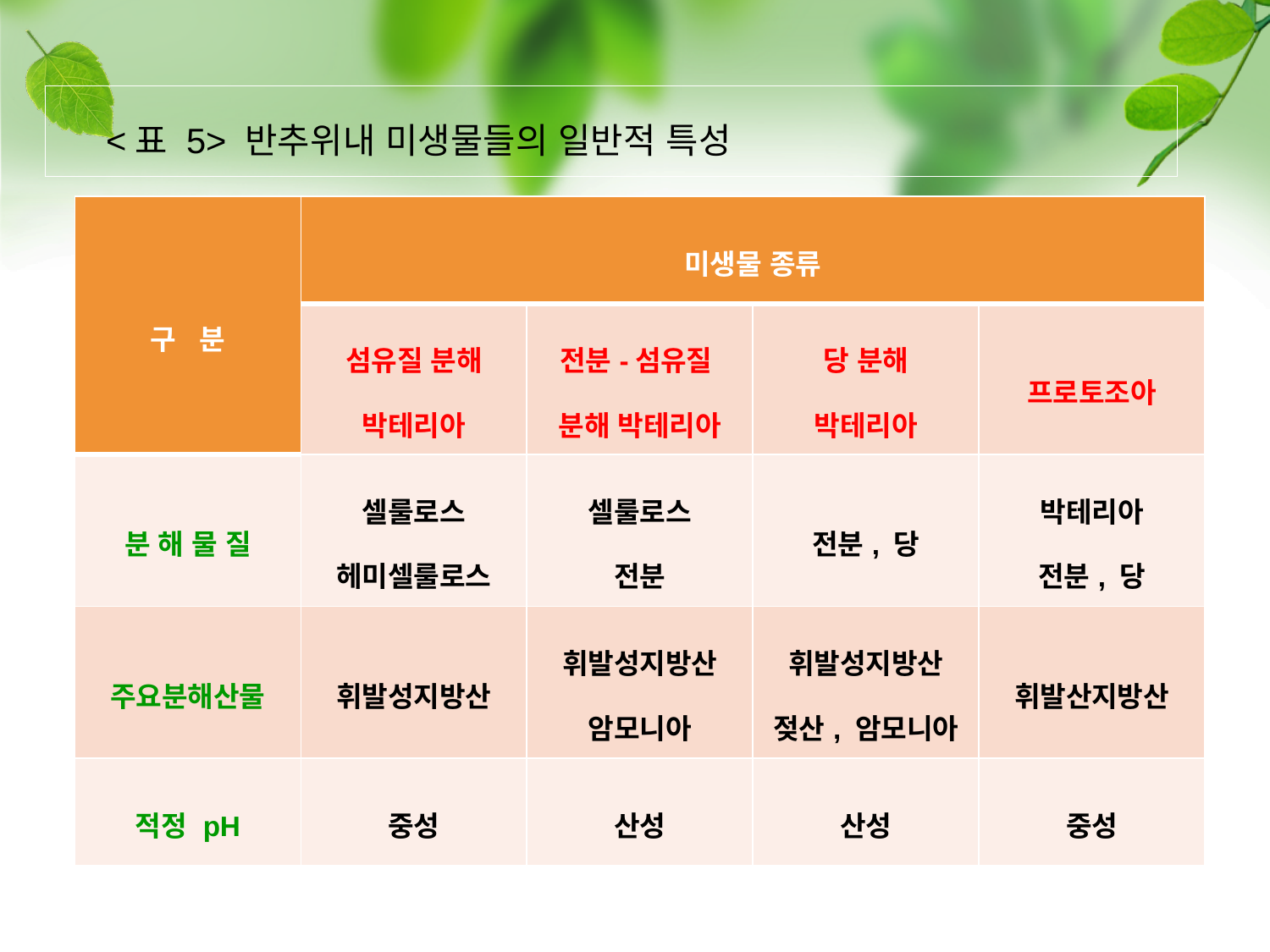

<표 5> 반추위내 미생물들의 일반적 특성
| 구   분 | 미생물 종류 |  |  |  |
| --- | --- | --- | --- | --- |
|  | 섬유질 분해 박테리아 | 전분-섬유질 분해 박테리아 | 당 분해 박테리아 | 프로토조아 |
| 분 해 물 질 | 셀룰로스 헤미셀룰로스 | 셀룰로스 전분 | 전분, 당 | 박테리아 전분, 당 |
| 주요분해산물 | 휘발성지방산 | 휘발성지방산 암모니아 | 휘발성지방산 젖산, 암모니아 | 휘발산지방산 |
| 적정 pH | 중성 | 산성 | 산성 | 중성 |